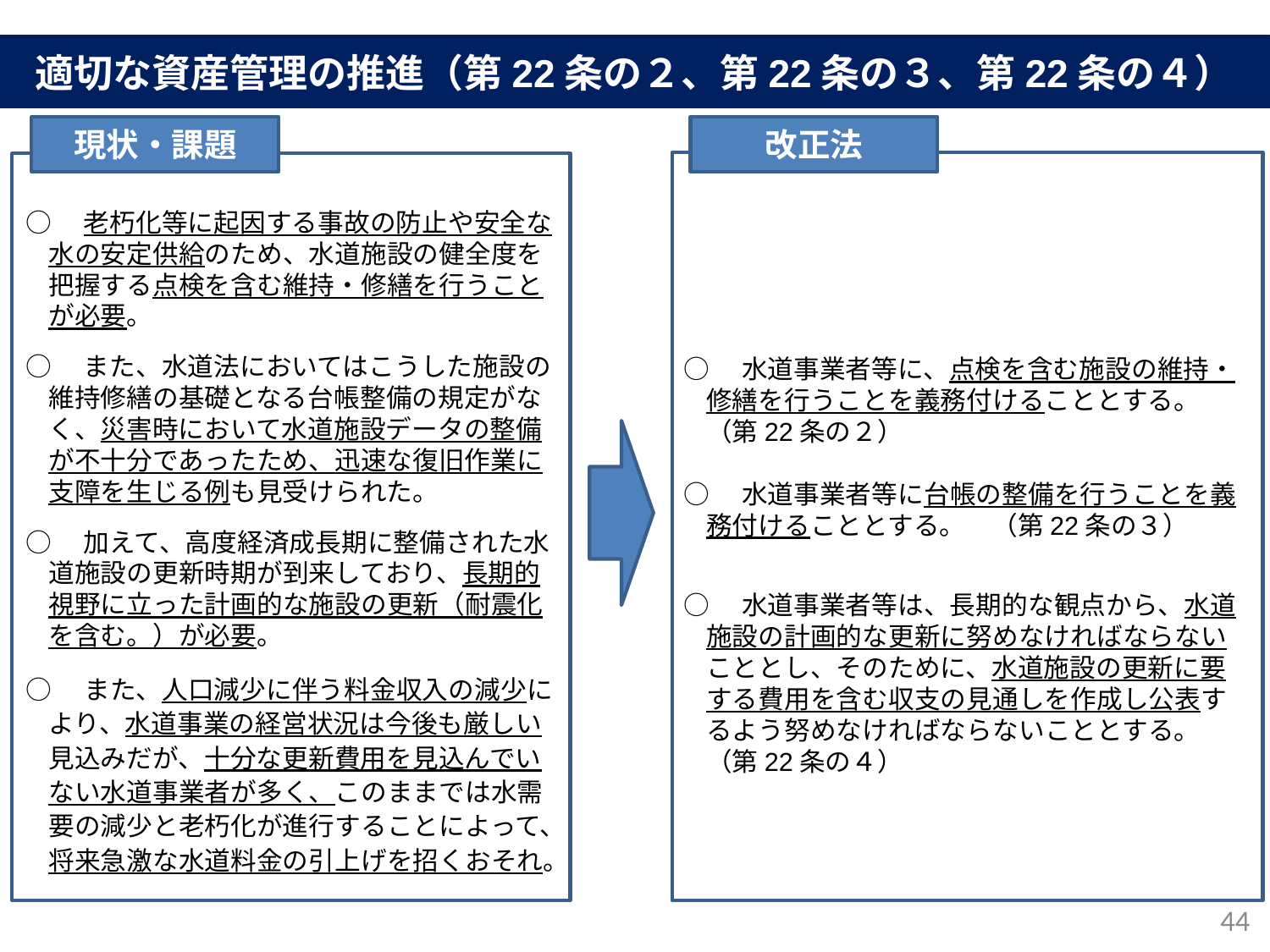

適切な資産管理の推進（第22条の２、第22条の３、第22条の４）
現状・課題
改正法

○　老朽化等に起因する事故の防止や安全な水の安定供給のため、水道施設の健全度を把握する点検を含む維持・修繕を行うことが必要。
○　また、水道法においてはこうした施設の維持修繕の基礎となる台帳整備の規定がなく、災害時において水道施設データの整備が不十分であったため、迅速な復旧作業に支障を生じる例も見受けられた。
○　加えて、高度経済成長期に整備された水道施設の更新時期が到来しており、長期的視野に立った計画的な施設の更新（耐震化を含む。）が必要。
○　また、人口減少に伴う料金収入の減少により、水道事業の経営状況は今後も厳しい見込みだが、十分な更新費用を見込んでいない水道事業者が多く、このままでは水需要の減少と老朽化が進行することによって、将来急激な水道料金の引上げを招くおそれ。
○　水道事業者等に、点検を含む施設の維持・修繕を行うことを義務付けることとする。　（第22条の２）

○　水道事業者等に台帳の整備を行うことを義務付けることとする。　（第22条の３）

○　水道事業者等は、長期的な観点から、水道施設の計画的な更新に努めなければならないこととし、そのために、水道施設の更新に要する費用を含む収支の見通しを作成し公表するよう努めなければならないこととする。　（第22条の４）

44